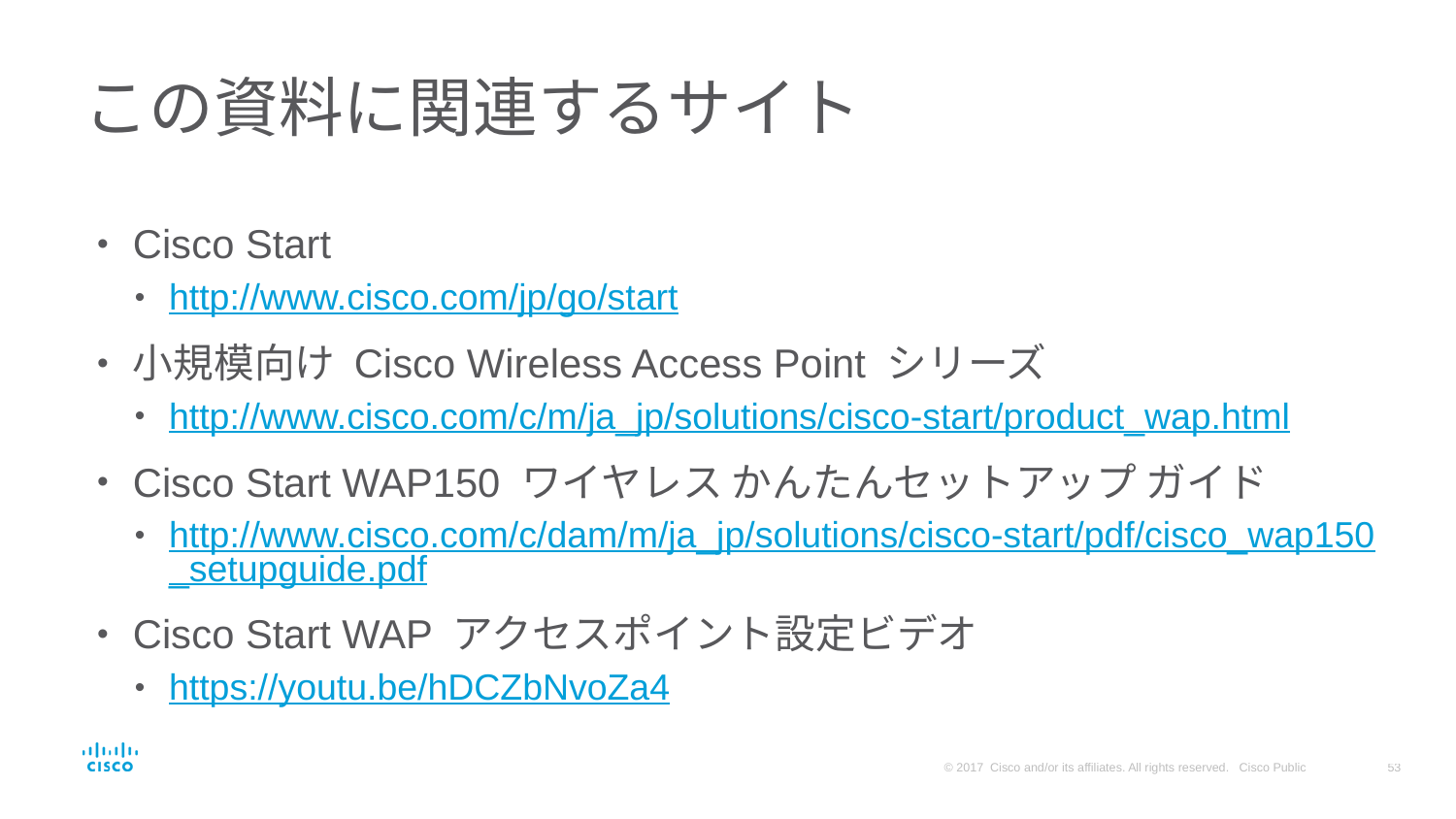

# この資料に関連するサイト
Cisco Start
http://www.cisco.com/jp/go/start
小規模向け Cisco Wireless Access Point シリーズ
http://www.cisco.com/c/m/ja_jp/solutions/cisco-start/product_wap.html
Cisco Start WAP150 ワイヤレス かんたんセットアップ ガイド
http://www.cisco.com/c/dam/m/ja_jp/solutions/cisco-start/pdf/cisco_wap150_setupguide.pdf
Cisco Start WAP アクセスポイント設定ビデオ
https://youtu.be/hDCZbNvoZa4